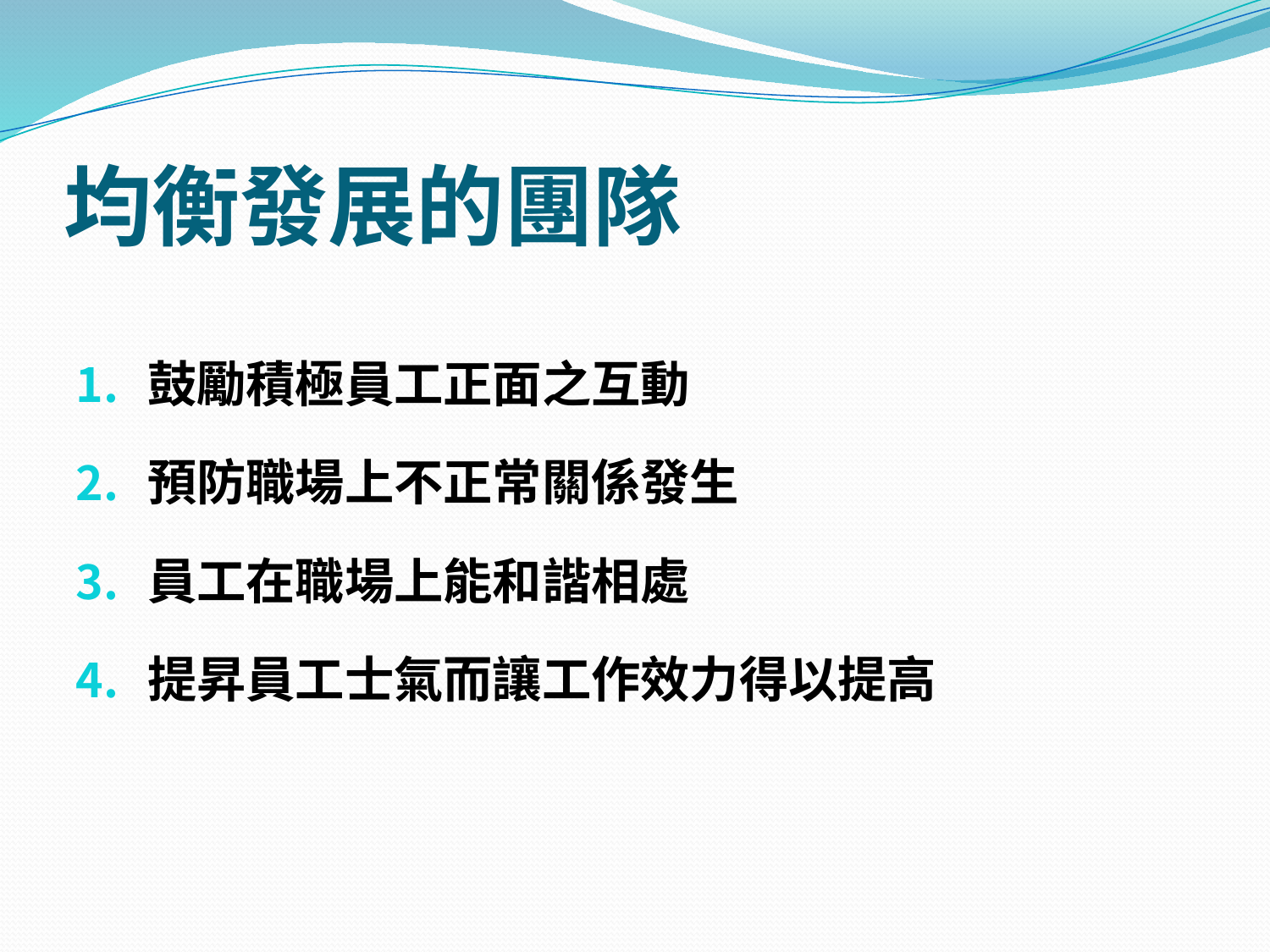

# 均衡發展的團隊
鼓勵積極員工正面之互動
預防職場上不正常關係發生
員工在職場上能和諧相處
提昇員工士氣而讓工作效力得以提高